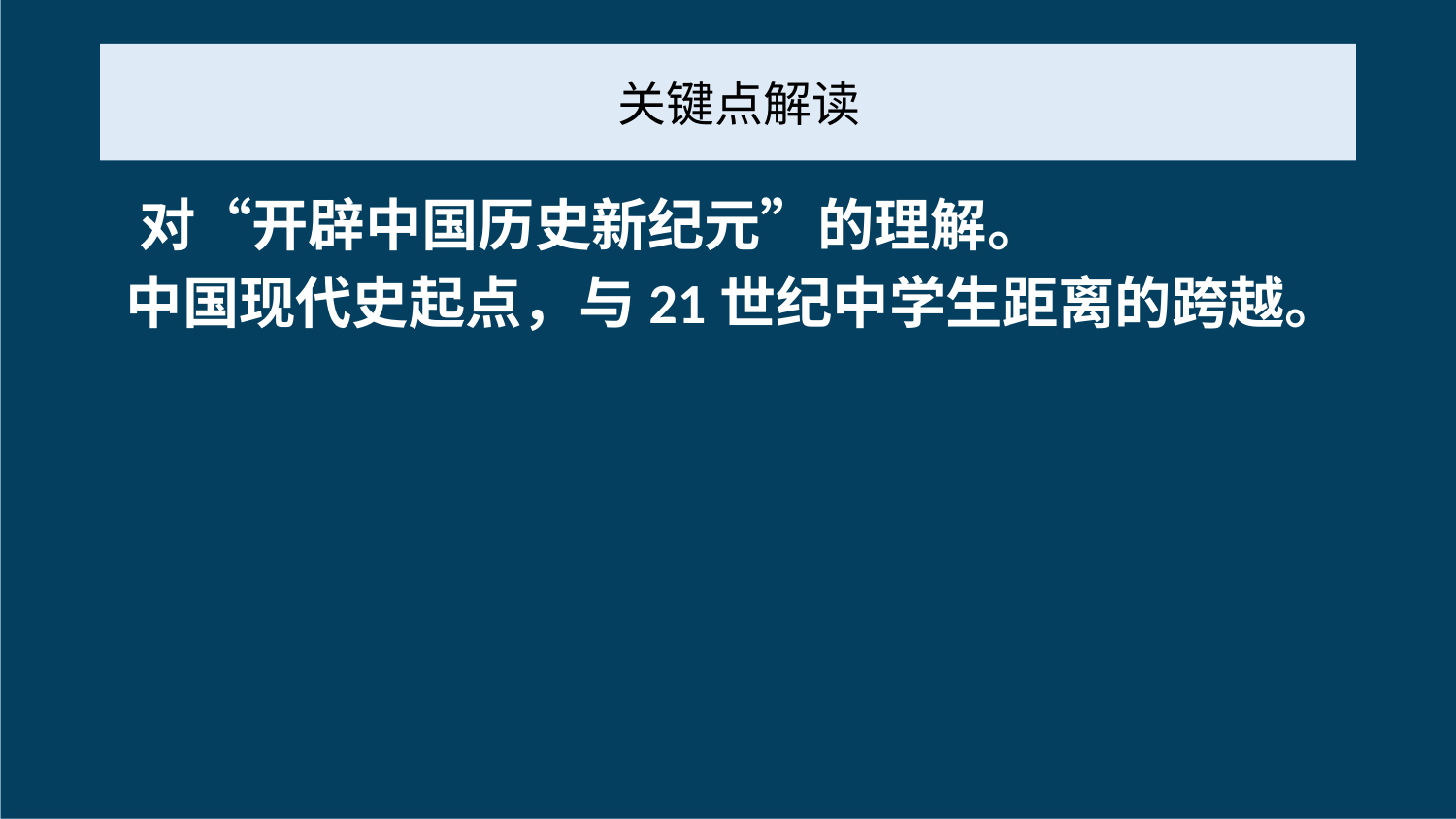

# 关键点解读
  对“开辟中国历史新纪元”的理解。
 中国现代史起点，与21世纪中学生距离的跨越。